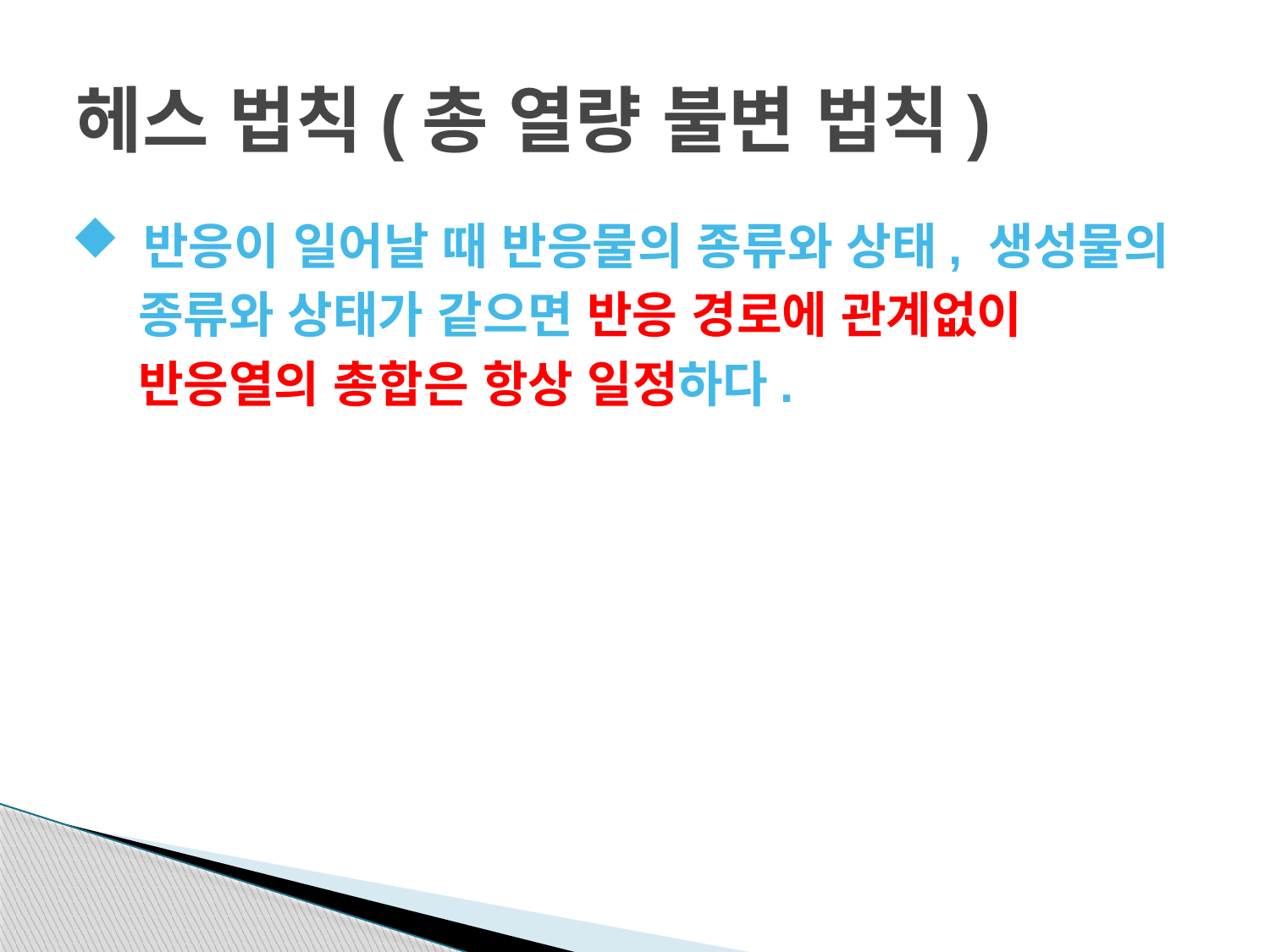

# 헤스 법칙(총 열량 불변 법칙)
 반응이 일어날 때 반응물의 종류와 상태, 생성물의
    종류와 상태가 같으면 반응 경로에 관계없이
    반응열의 총합은 항상 일정하다.